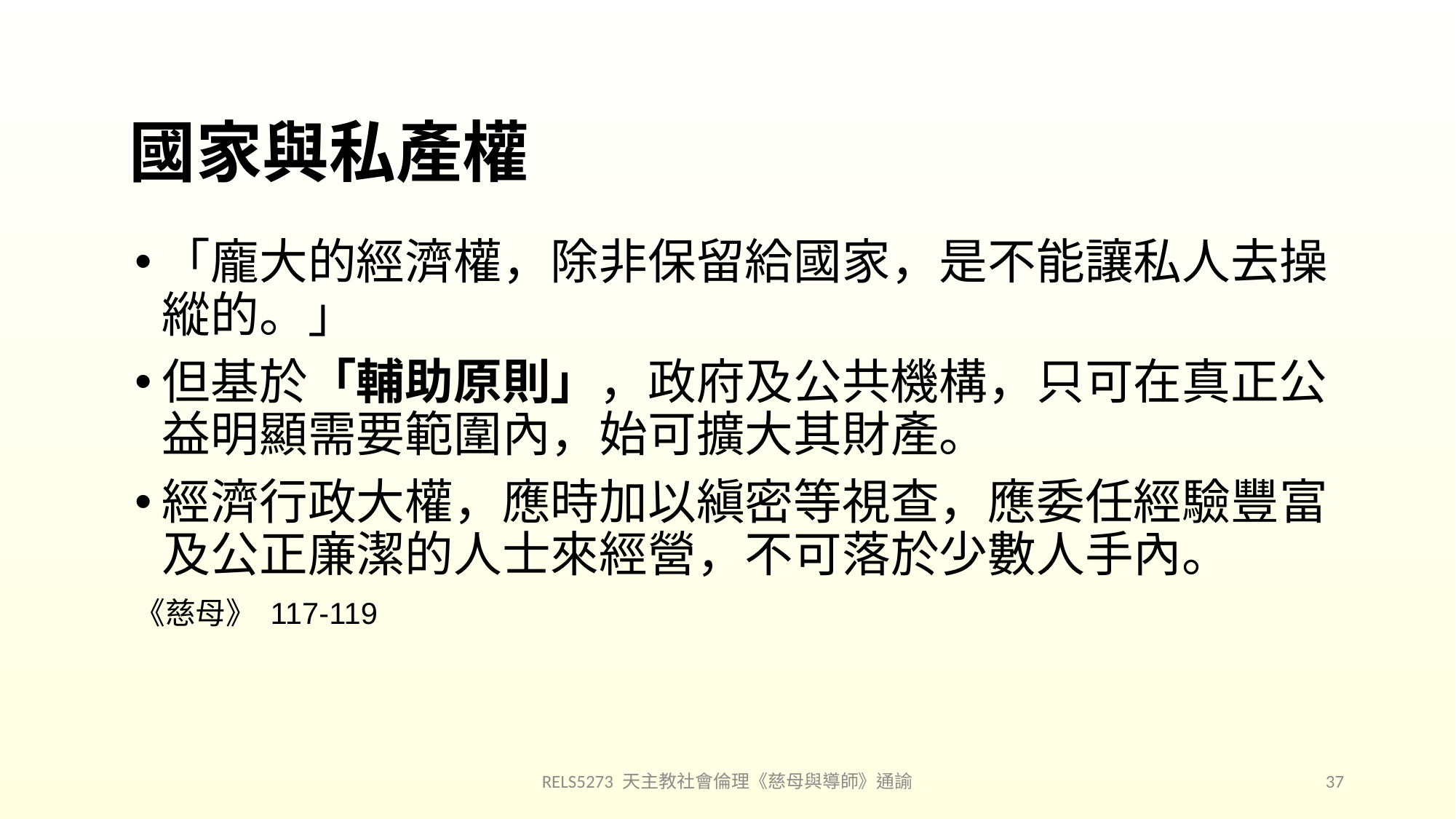

# 國家與私產權
「龐大的經濟權，除非保留給國家，是不能讓私人去操縱的。」
但基於「輔助原則」，政府及公共機構，只可在真正公益明顯需要範圍內，始可擴大其財產。
經濟行政大權，應時加以縝密等視查，應委任經驗豐富及公正廉潔的人士來經營，不可落於少數人手內。
《慈母》 117-119
RELS5273 天主教社會倫理《慈母與導師》通諭
37